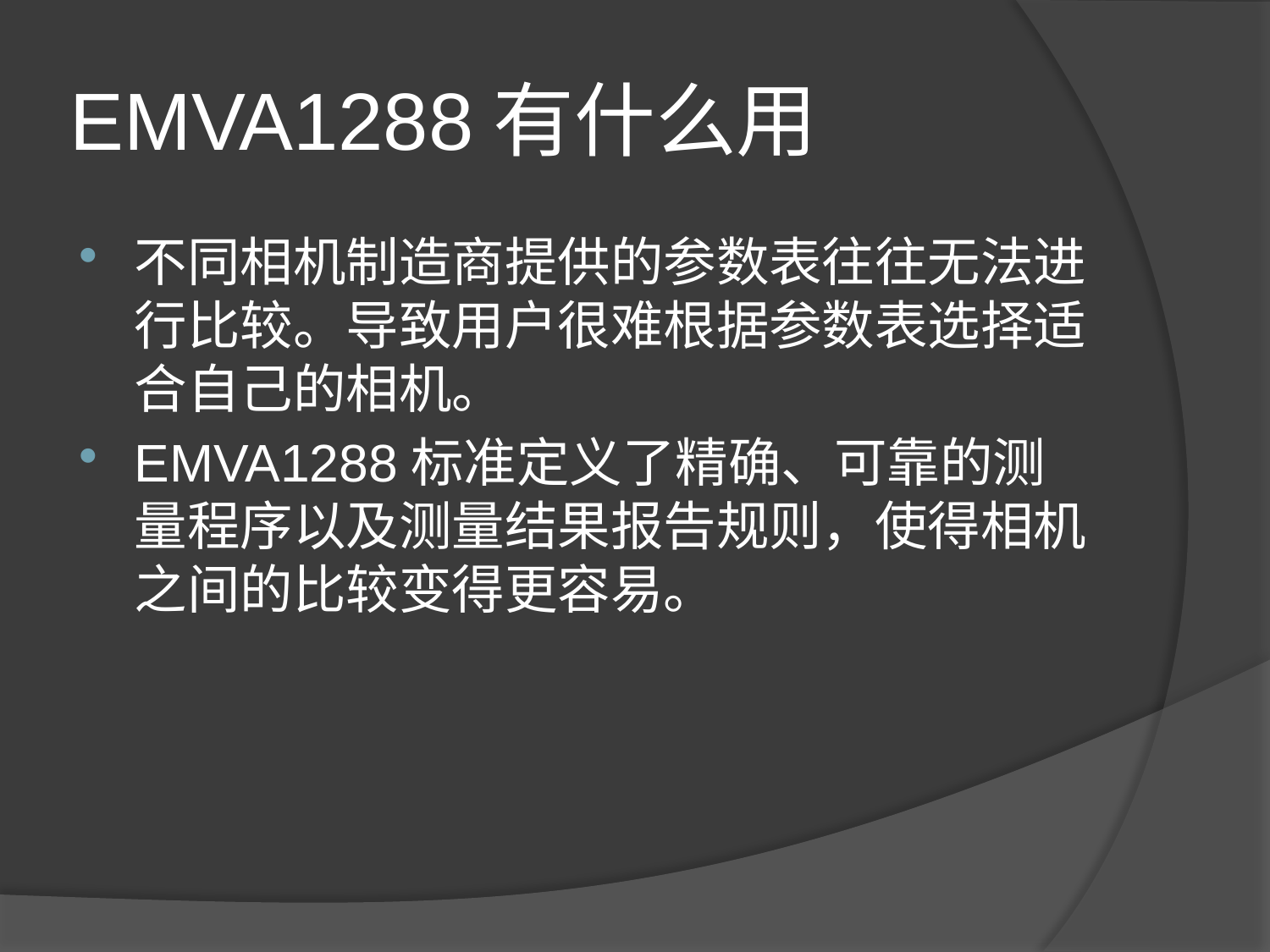

# EMVA1288有什么用
不同相机制造商提供的参数表往往无法进行比较。导致用户很难根据参数表选择适合自己的相机。
EMVA1288标准定义了精确、可靠的测量程序以及测量结果报告规则，使得相机之间的比较变得更容易。